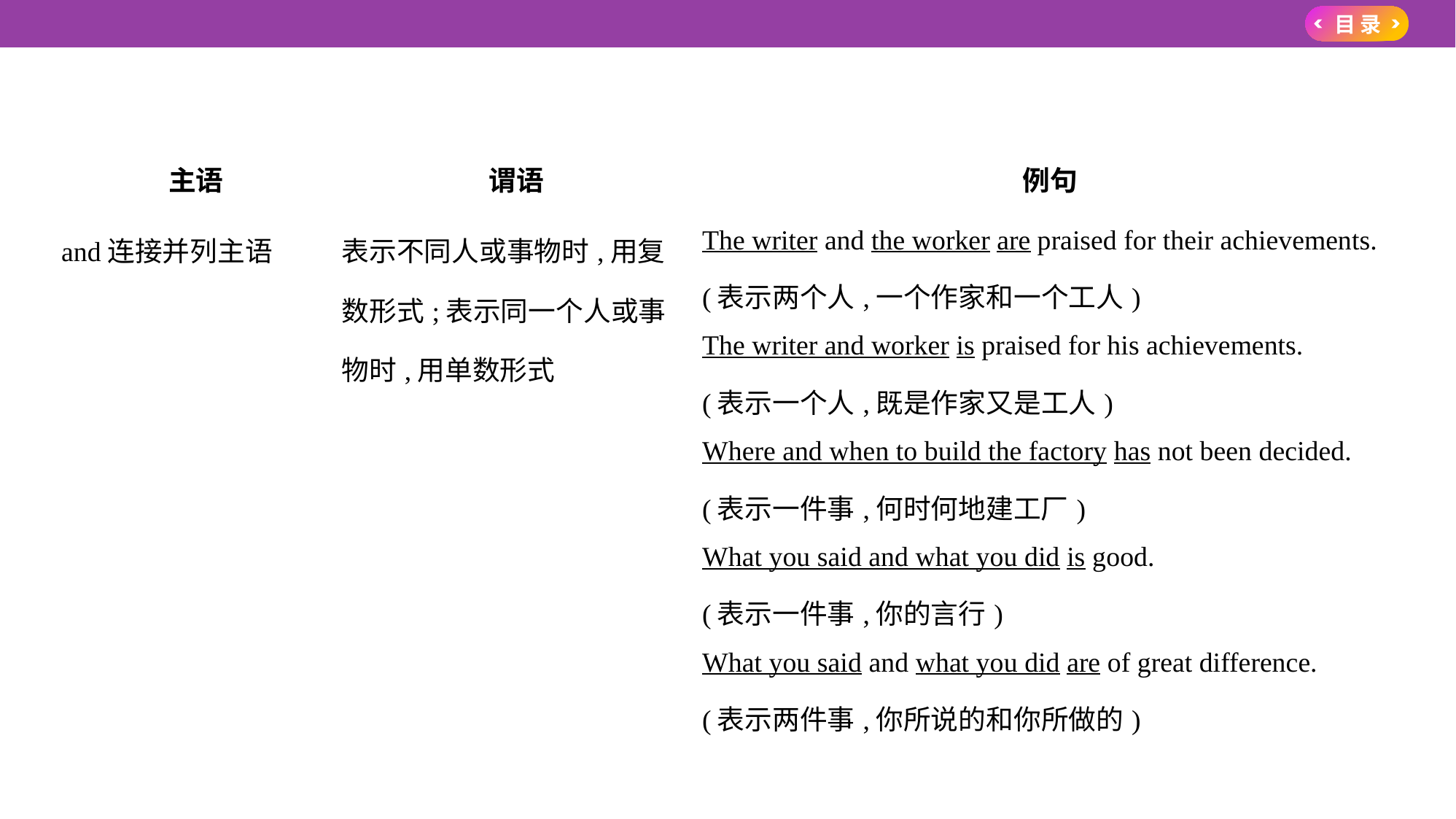

| 主语 | 谓语 | 例句 |
| --- | --- | --- |
| and连接并列主语 | 表示不同人或事物时,用复数形式;表示同一个人或事物时,用单数形式 | The writer and the worker are praised for their achievements. (表示两个人,一个作家和一个工人) The writer and worker is praised for his achievements. (表示一个人,既是作家又是工人) Where and when to build the factory has not been decided. (表示一件事,何时何地建工厂) What you said and what you did is good. (表示一件事,你的言行) What you said and what you did are of great difference. (表示两件事,你所说的和你所做的) |